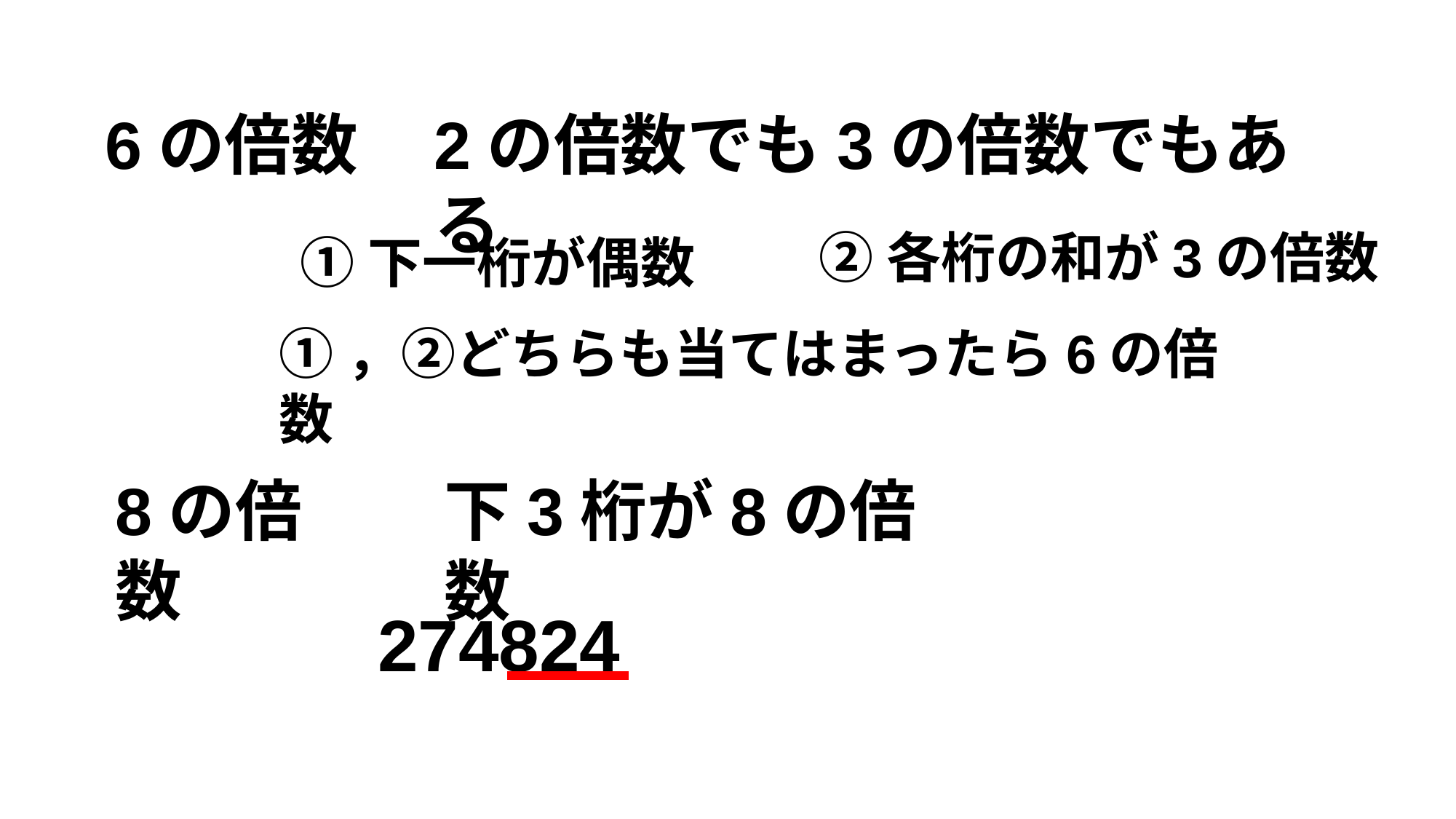

6の倍数
2の倍数でも3の倍数でもある
②各桁の和が3の倍数
①下一桁が偶数
①，②どちらも当てはまったら6の倍数
8の倍数
下3桁が8の倍数
274824